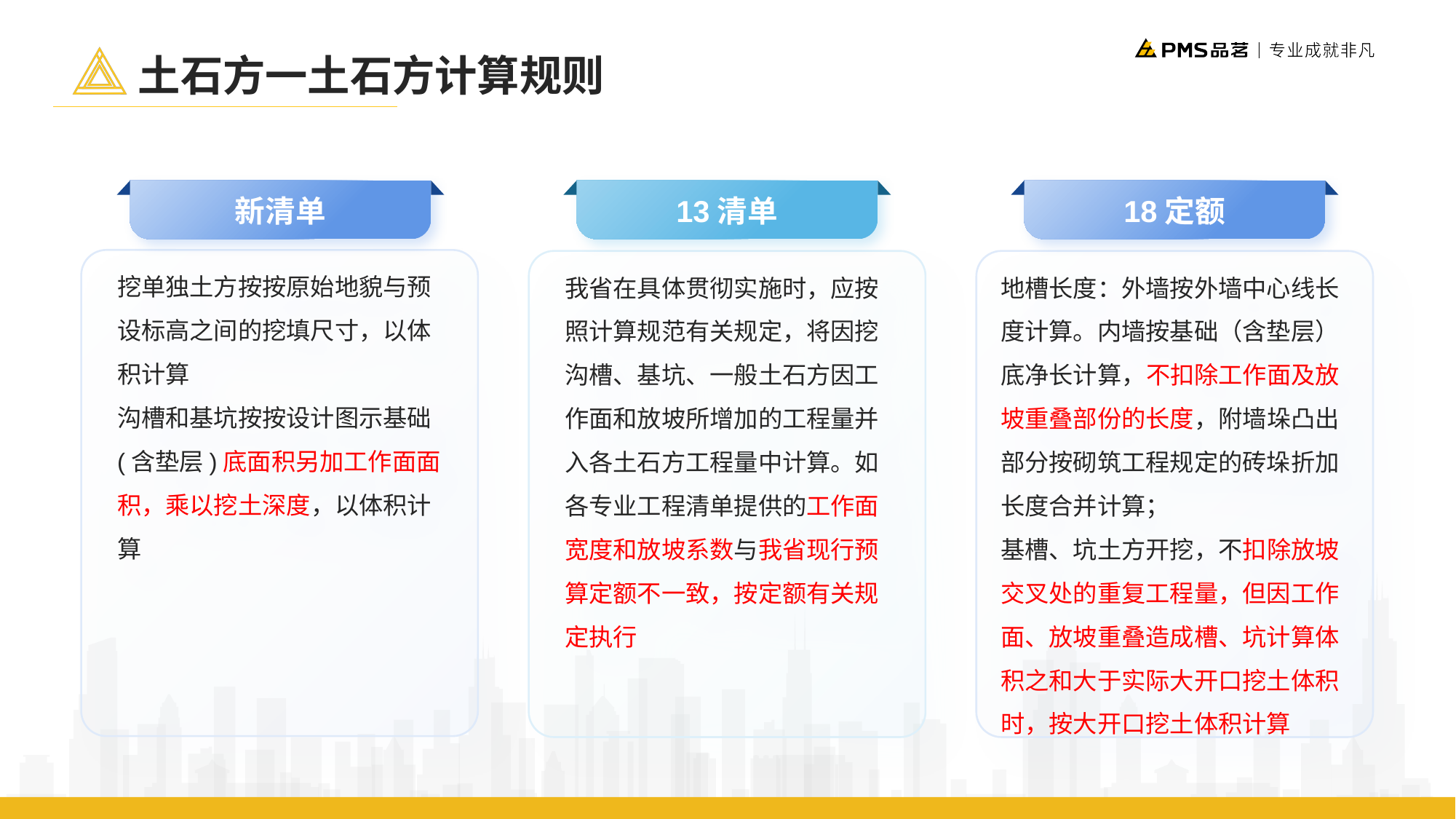

土石方一土石方计算规则

新清单

13清单

18定额

挖单独土方按按原始地貌与预设标高之间的挖填尺寸，以体积计算
沟槽和基坑按按设计图示基础(含垫层)底面积另加工作面面积，乘以挖土深度，以体积计算
我省在具体贯彻实施时，应按照计算规范有关规定，将因挖沟槽、基坑、一般土石方因工作面和放坡所增加的工程量并入各土石方工程量中计算。如各专业工程清单提供的工作面宽度和放坡系数与我省现行预算定额不一致，按定额有关规定执行
地槽长度：外墙按外墙中心线长度计算。内墙按基础（含垫层）底净长计算，不扣除工作面及放坡重叠部份的长度，附墙垛凸出部分按砌筑工程规定的砖垛折加长度合并计算；
基槽、坑土方开挖，不扣除放坡交叉处的重复工程量，但因工作面、放坡重叠造成槽、坑计算体积之和大于实际大开口挖土体积时，按大开口挖土体积计算